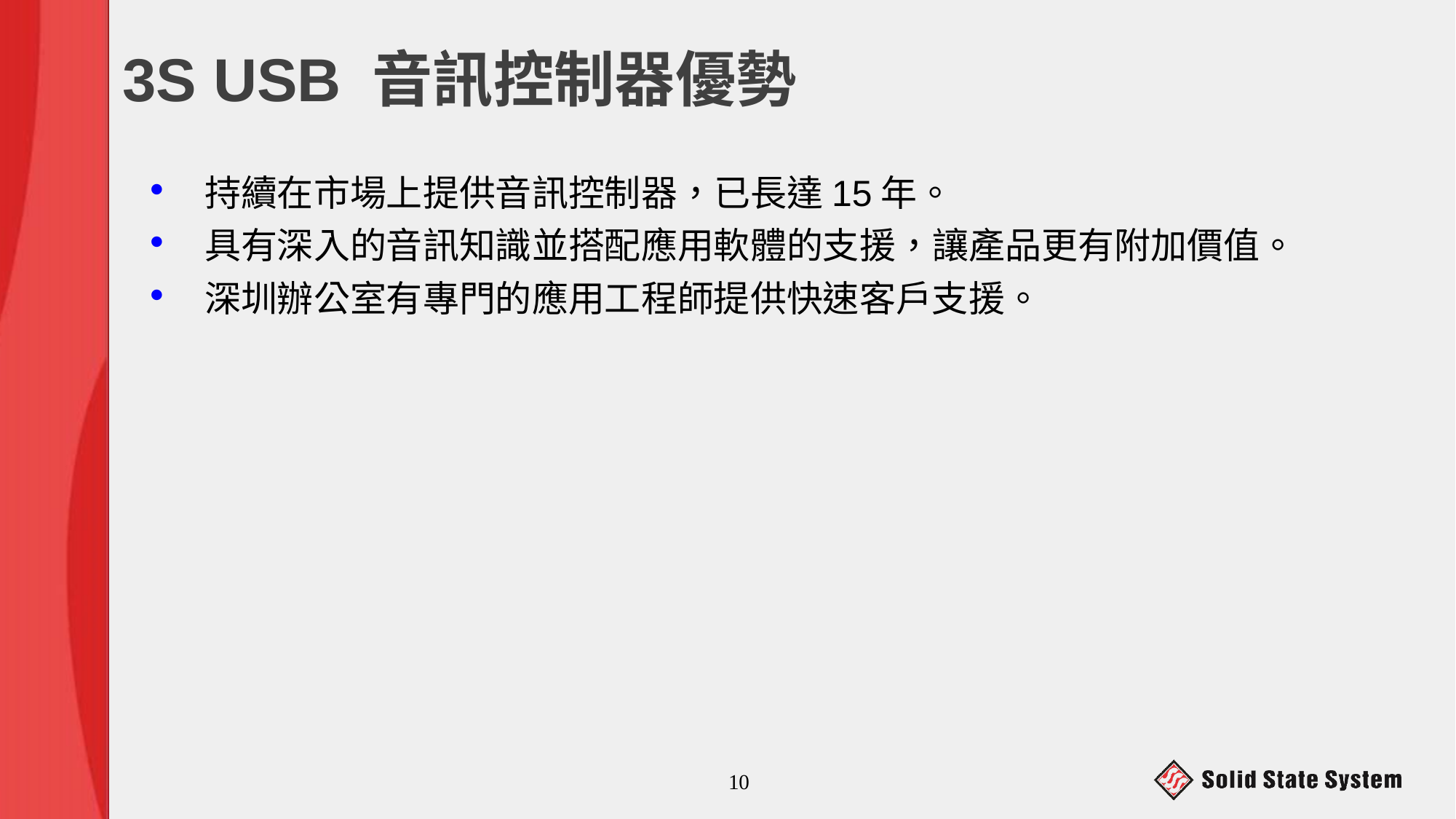

# 3S USB 音訊控制器優勢
持續在市場上提供音訊控制器，已長達15年。
具有深入的音訊知識並搭配應用軟體的支援，讓產品更有附加價值。
深圳辦公室有專門的應用工程師提供快速客戶支援。
10